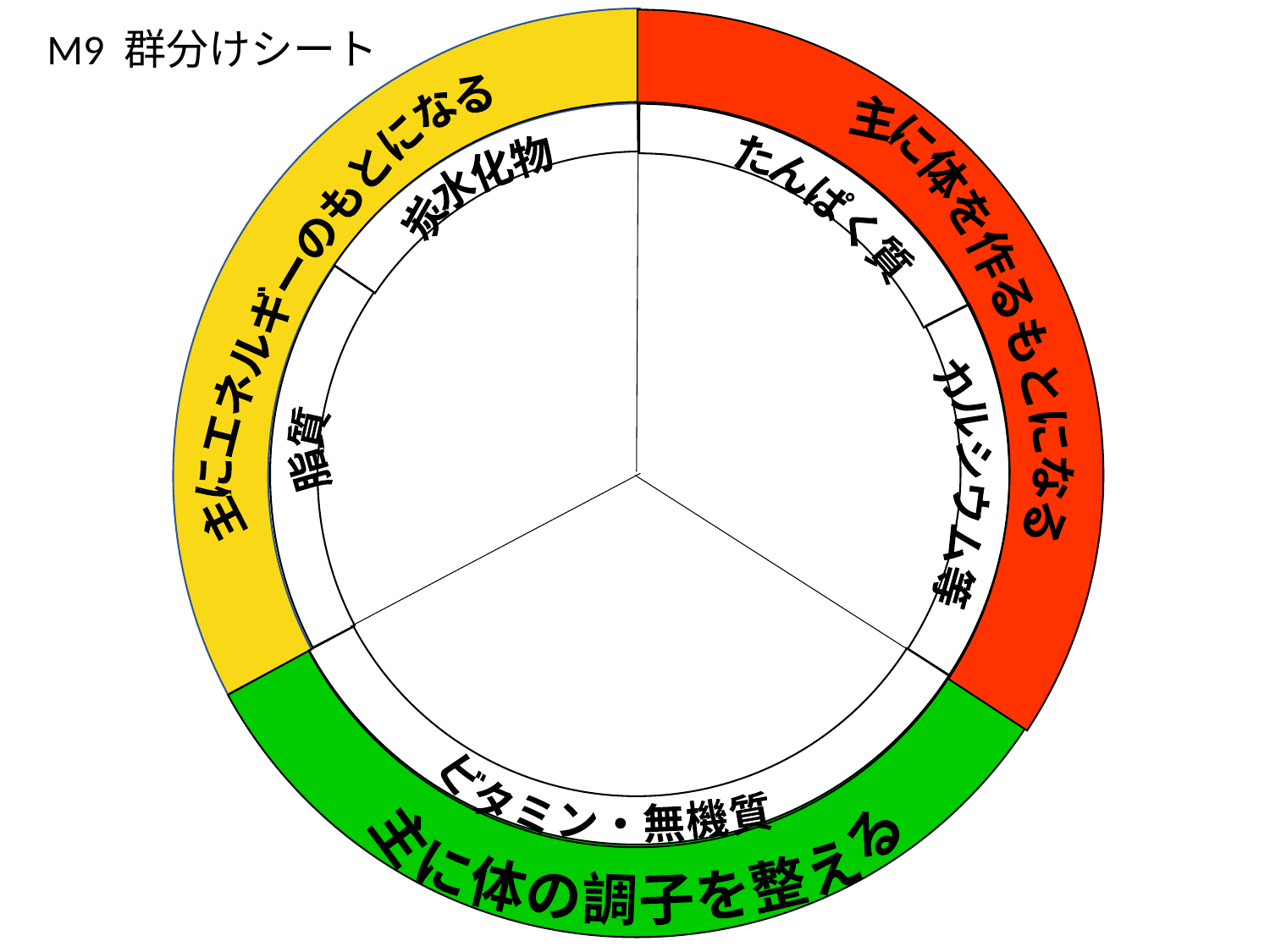

主に体の調子を整える

主にエネルギーのもとになる

主に体を作るもとになる

M9 群分けシート
炭水化物
たんぱく質
脂質
カルシウム等
ビタミン・無機質